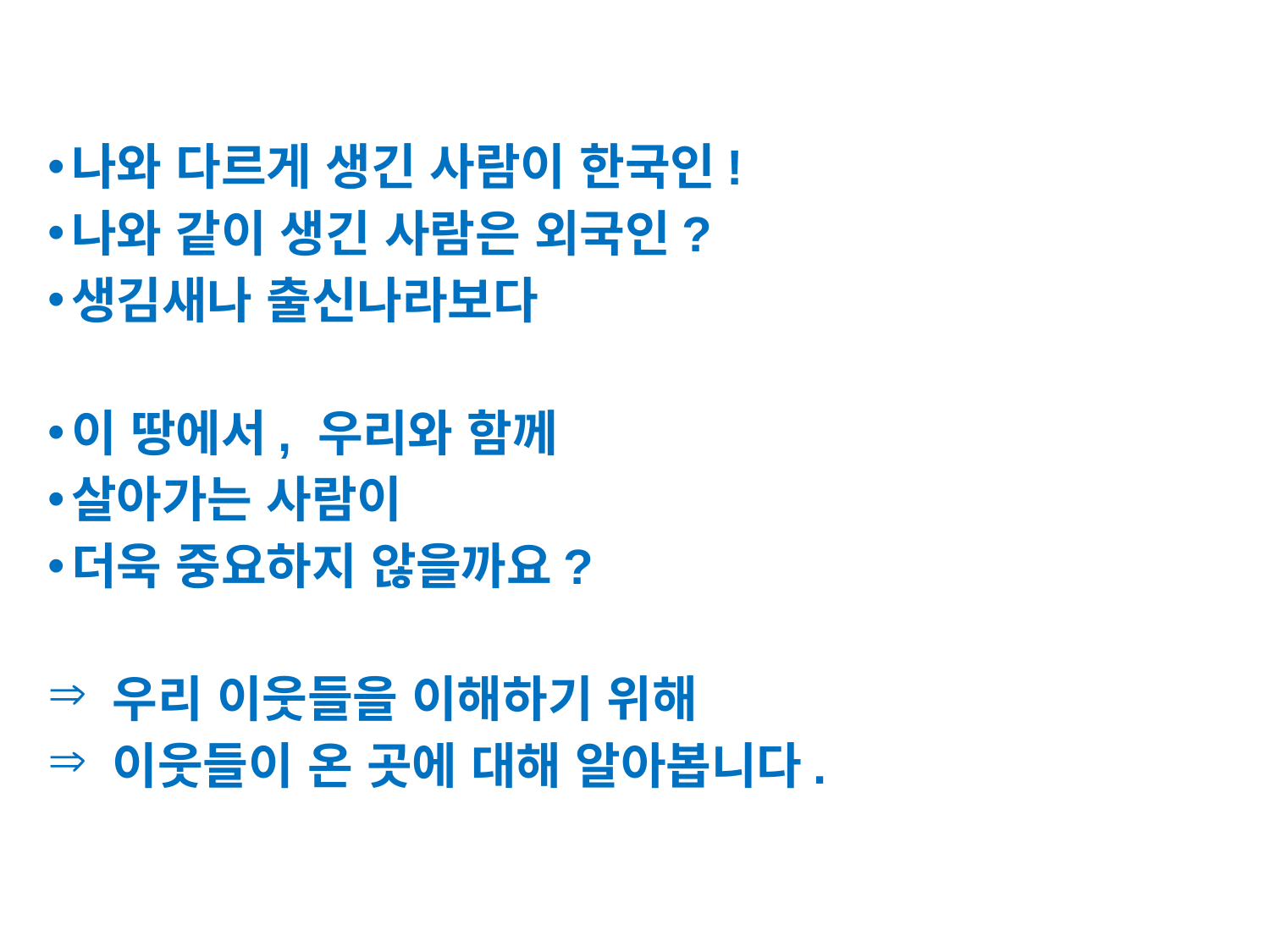

나와 다르게 생긴 사람이 한국인!
나와 같이 생긴 사람은 외국인?
생김새나 출신나라보다

이 땅에서, 우리와 함께
살아가는 사람이
더욱 중요하지 않을까요?

 우리 이웃들을 이해하기 위해
 이웃들이 온 곳에 대해 알아봅니다.